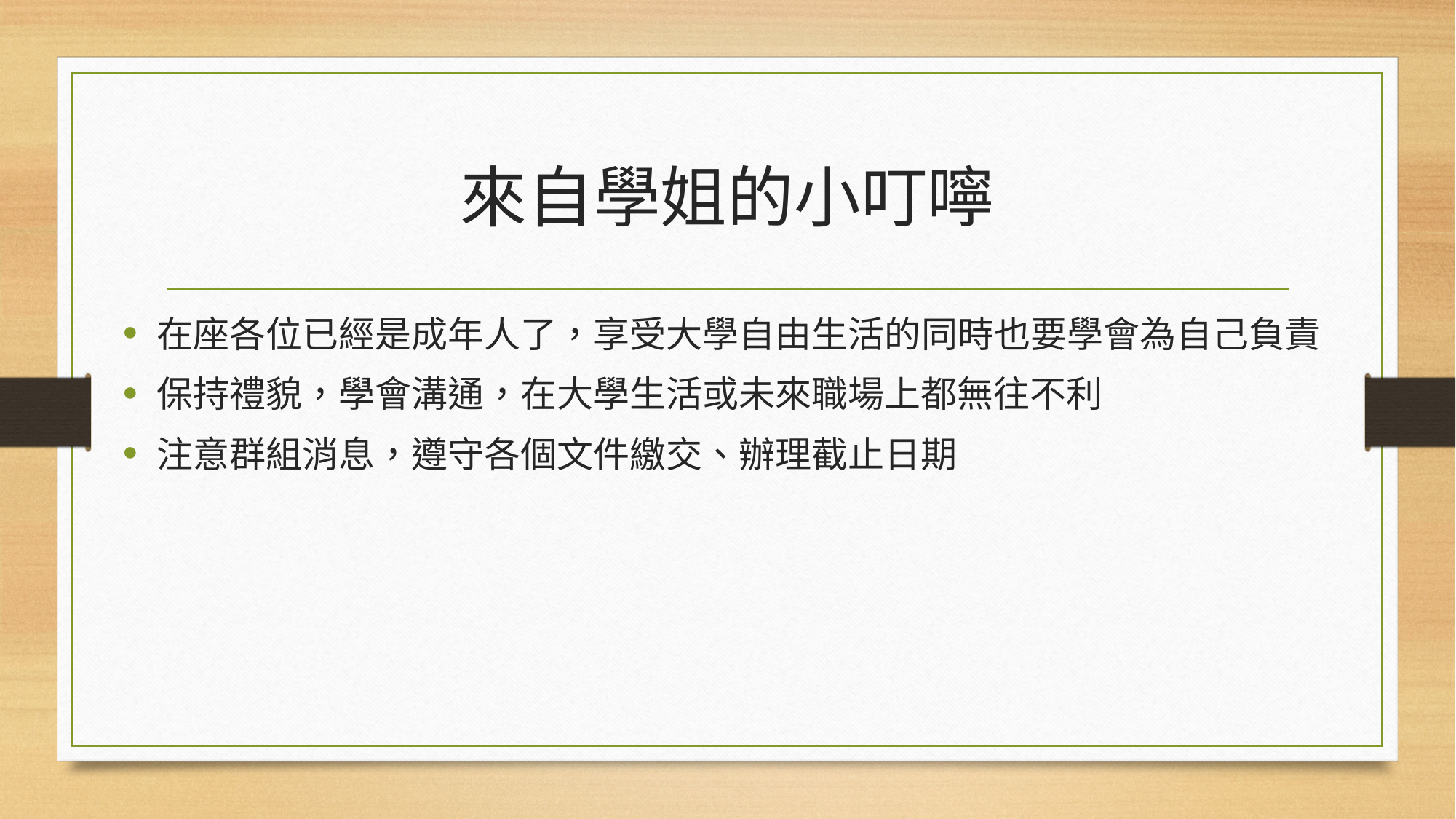

# 來自學姐的小叮嚀
在座各位已經是成年人了，享受大學自由生活的同時也要學會為自己負責
保持禮貌，學會溝通，在大學生活或未來職場上都無往不利
注意群組消息，遵守各個文件繳交、辦理截止日期